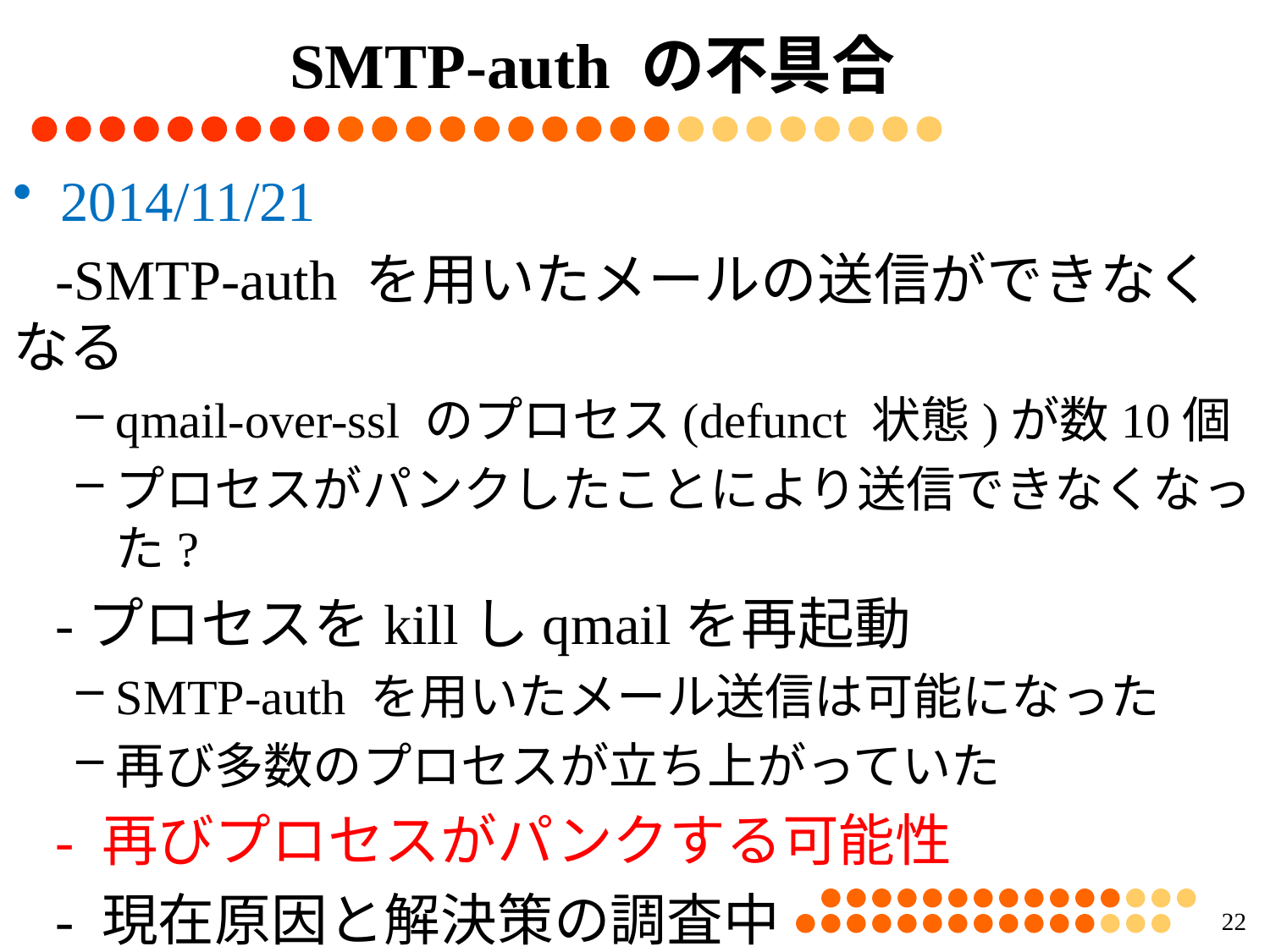

# SMTP-auth の不具合
2014/11/21
   -SMTP-auth を用いたメールの送信ができなくなる
qmail-over-ssl のプロセス(defunct 状態)が数10個
プロセスがパンクしたことにより送信できなくなった?
   -プロセスをkillしqmailを再起動
SMTP-auth を用いたメール送信は可能になった
再び多数のプロセスが立ち上がっていた
   - 再びプロセスがパンクする可能性
   - 現在原因と解決策の調査中

22